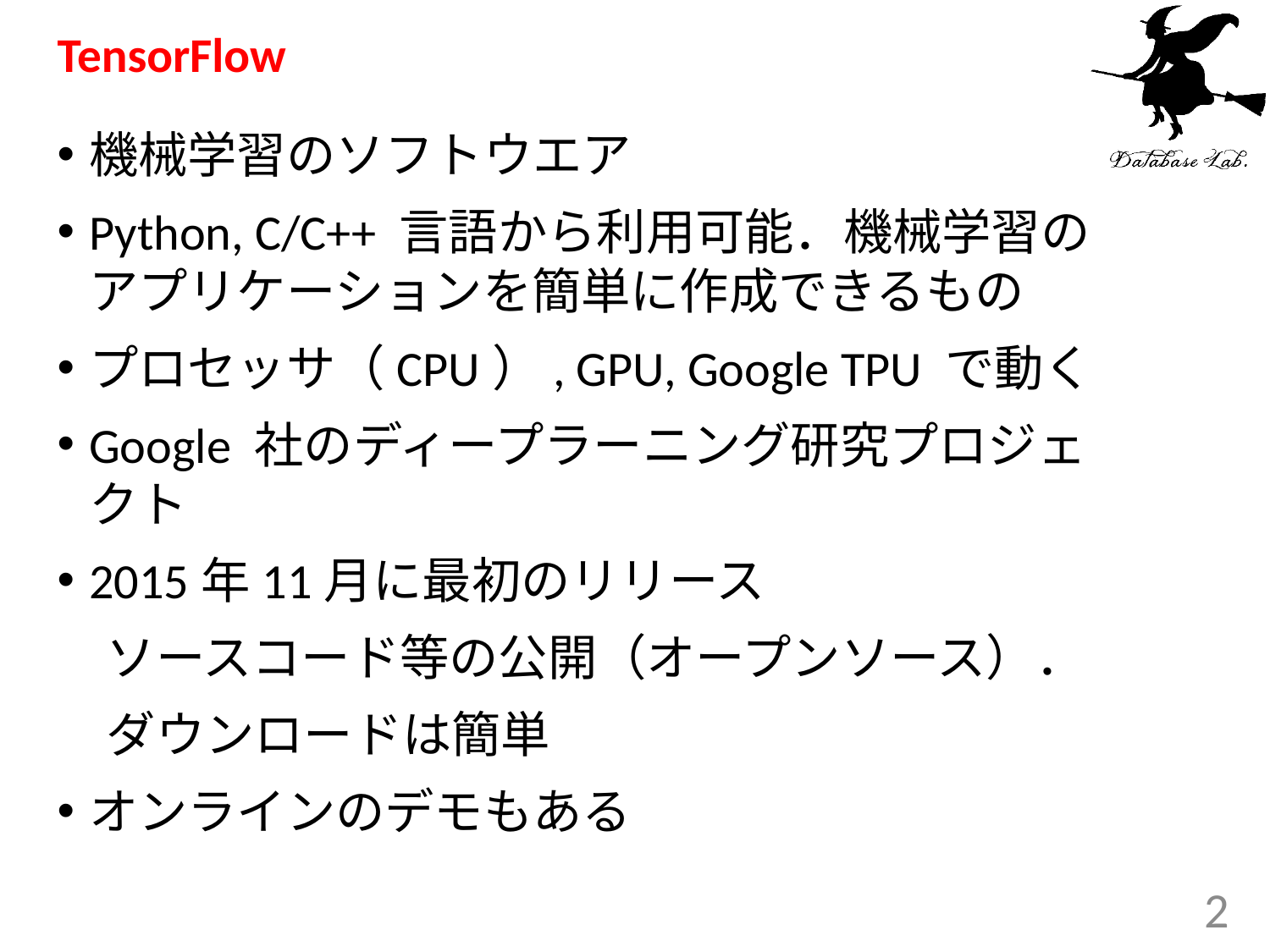

# TensorFlow
機械学習のソフトウエア
Python, C/C++ 言語から利用可能．機械学習のアプリケーションを簡単に作成できるもの
プロセッサ（CPU）, GPU, Google TPU で動く
Google 社のディープラーニング研究プロジェクト
2015年11月に最初のリリース
　ソースコード等の公開（オープンソース）．
　ダウンロードは簡単
オンラインのデモもある

2